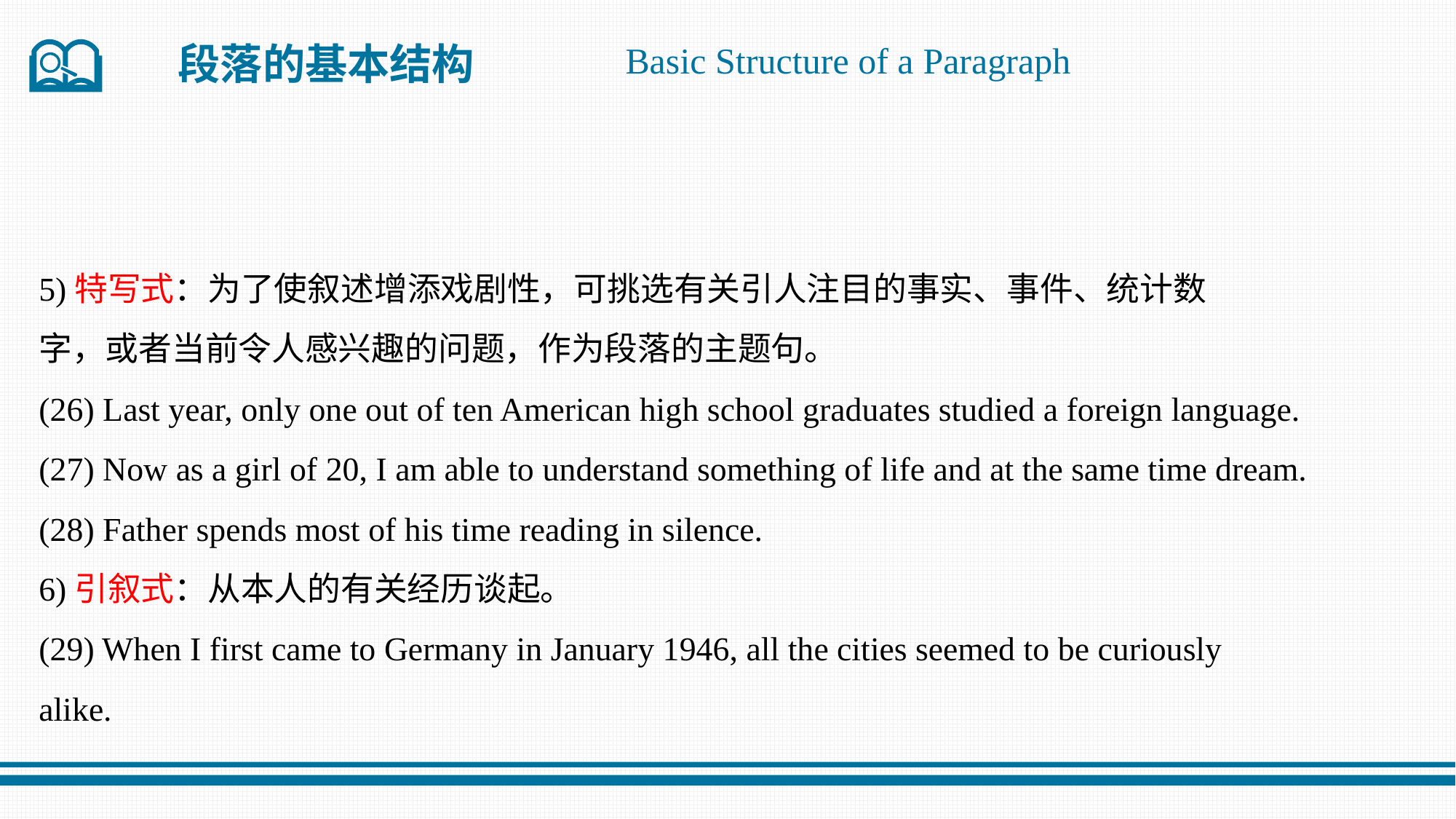

段落的基本结构
Basic Structure of a Paragraph
5)特写式：为了使叙述增添戏剧性，可挑选有关引人注目的事实、事件、统计数
字，或者当前令人感兴趣的问题，作为段落的主题句。
(26) Last year, only one out of ten American high school graduates studied a foreign language.
(27) Now as a girl of 20, I am able to understand something of life and at the same time dream.
(28) Father spends most of his time reading in silence.
6)引叙式：从本人的有关经历谈起。
(29) When I first came to Germany in January 1946, all the cities seemed to be curiously
alike.